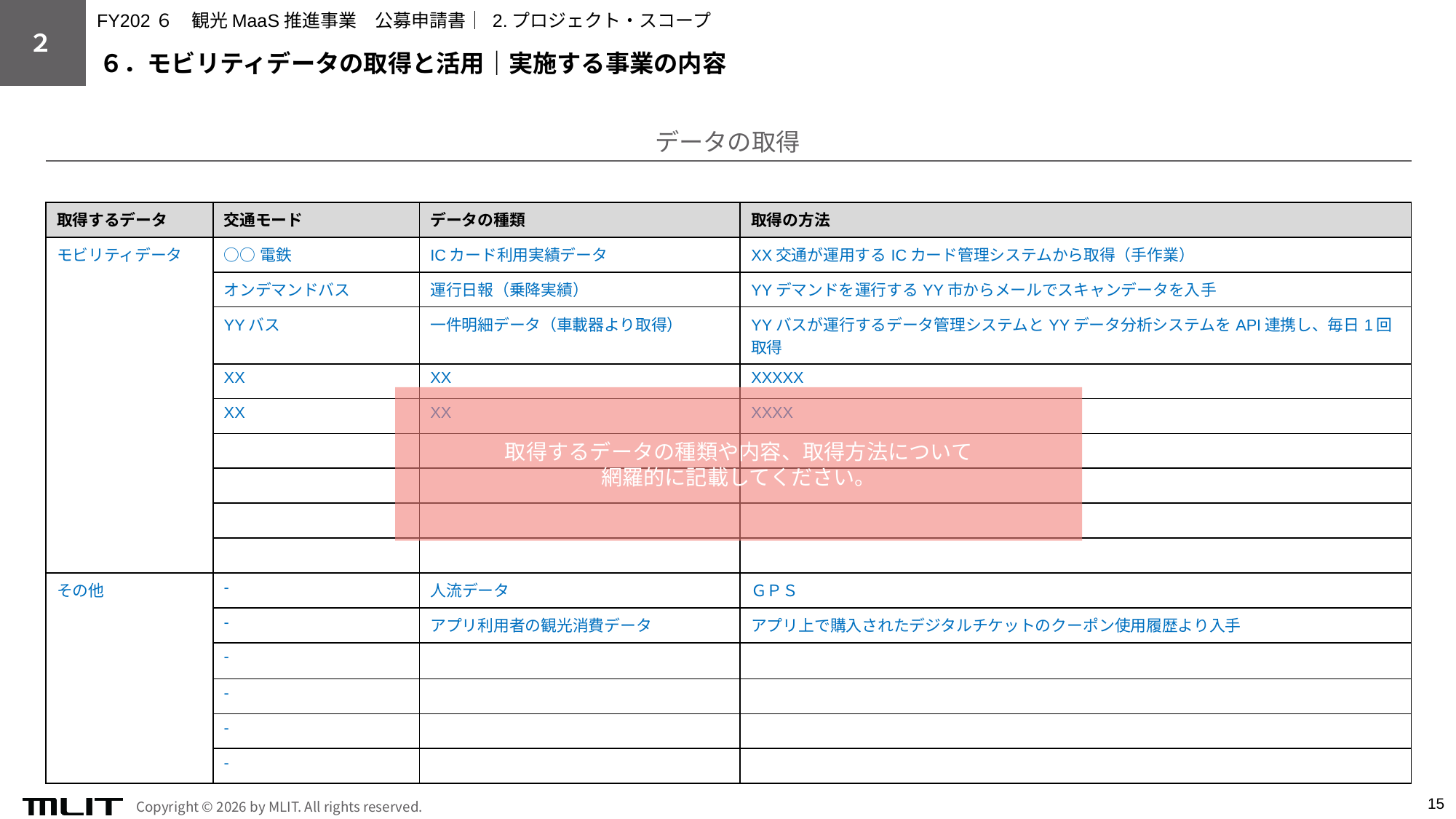

FY202６　観光MaaS推進事業　公募申請書│ 2.プロジェクト・スコープ
２
６．モビリティデータの取得と活用｜実施する事業の内容
データの取得
| 取得するデータ | 交通モード | データの種類 | 取得の方法 |
| --- | --- | --- | --- |
| モビリティデータ | ○○電鉄 | ICカード利用実績データ | XX交通が運用するICカード管理システムから取得（手作業） |
|  | オンデマンドバス | 運行日報（乗降実績） | YYデマンドを運行するYY市からメールでスキャンデータを入手 |
|  | YYバス | 一件明細データ（車載器より取得） | YYバスが運行するデータ管理システムとYYデータ分析システムをAPI連携し、毎日1回取得 |
|  | XX | XX | XXXXX |
|  | XX | XX | XXXX |
|  |  |  |  |
|  |  |  |  |
|  |  |  |  |
|  |  |  |  |
| その他 | - | 人流データ | ＧＰＳ |
|  | - | アプリ利用者の観光消費データ | アプリ上で購入されたデジタルチケットのクーポン使用履歴より入手 |
|  | - |  |  |
|  | - |  |  |
|  | - |  |  |
|  | - |  |  |

取得するデータの種類や内容、取得方法について
網羅的に記載してください。
15